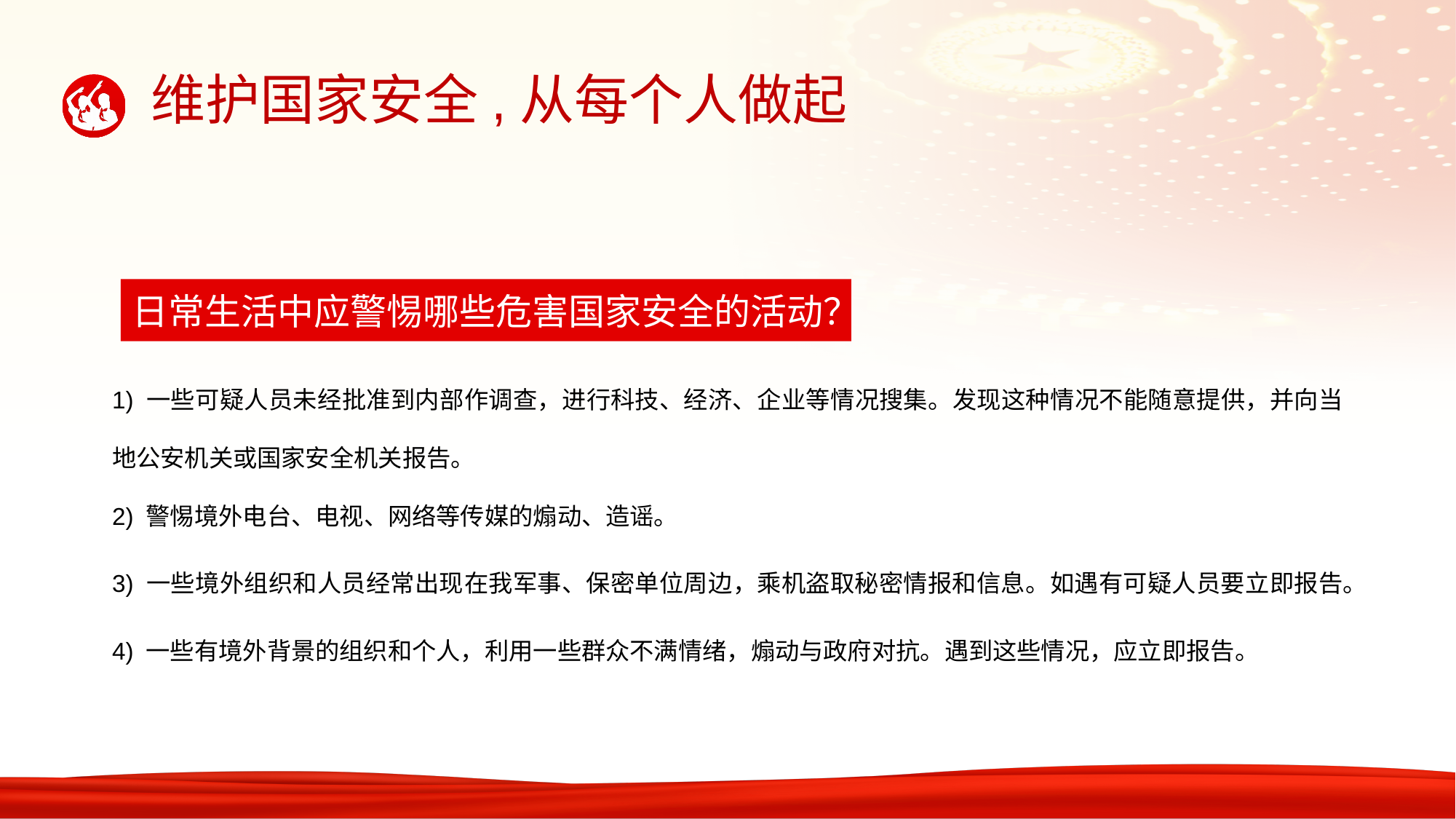

日常生活中应警惕哪些危害国家安全的活动？
1) 一些可疑人员未经批准到内部作调查，进行科技、经济、企业等情况搜集。发现这种情况不能随意提供，并向当地公安机关或国家安全机关报告。
2) 警惕境外电台、电视、网络等传媒的煽动、造谣。
3) 一些境外组织和人员经常出现在我军事、保密单位周边，乘机盗取秘密情报和信息。如遇有可疑人员要立即报告。
4) 一些有境外背景的组织和个人，利用一些群众不满情绪，煽动与政府对抗。遇到这些情况，应立即报告。